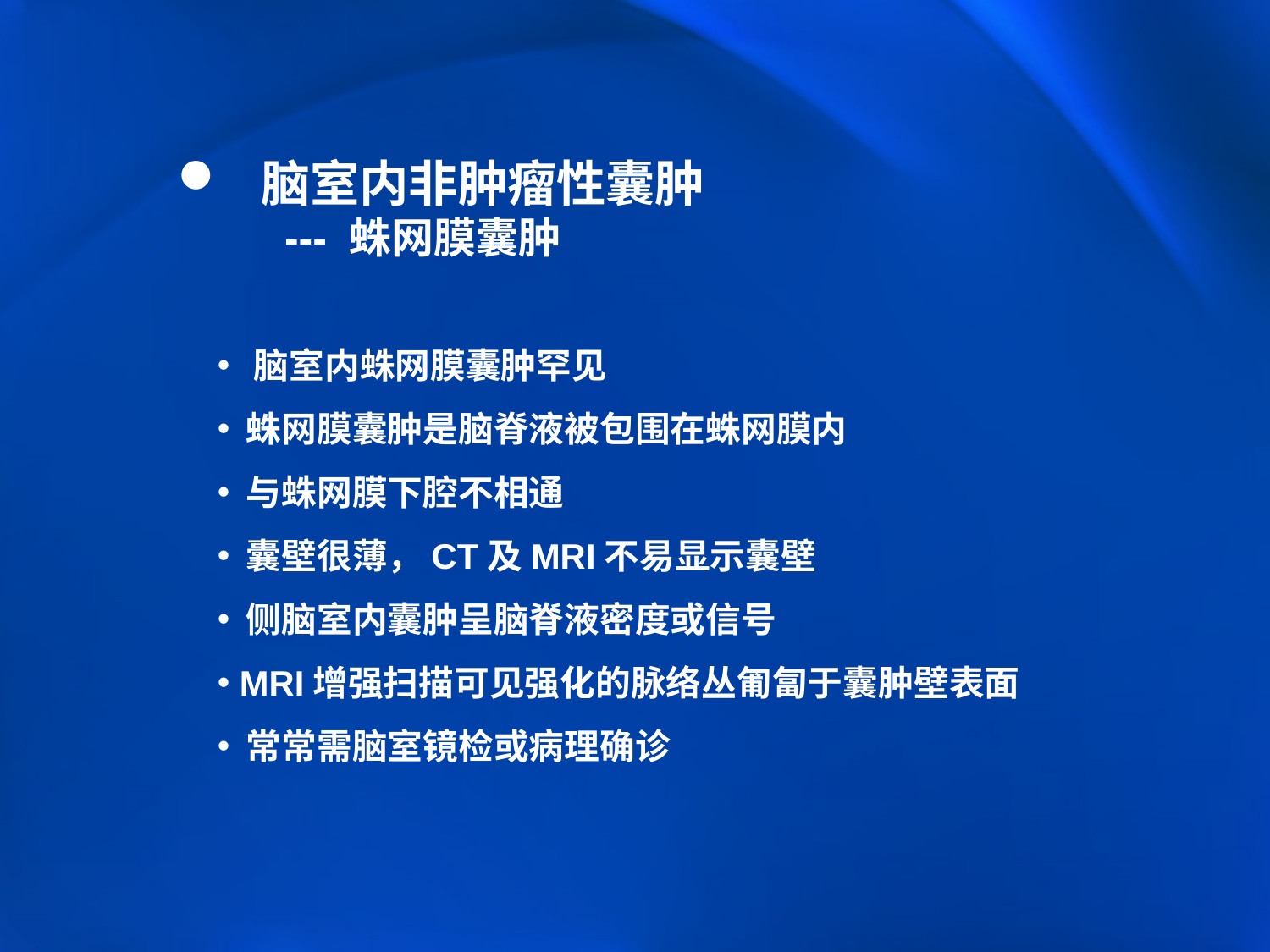

脑室内非肿瘤性囊肿
           --- 蛛网膜囊肿
  脑室内蛛网膜囊肿罕见
 蛛网膜囊肿是脑脊液被包围在蛛网膜内
 与蛛网膜下腔不相通
 囊壁很薄，CT及MRI不易显示囊壁
 侧脑室内囊肿呈脑脊液密度或信号
 MRI增强扫描可见强化的脉络丛匍匐于囊肿壁表面
 常常需脑室镜检或病理确诊